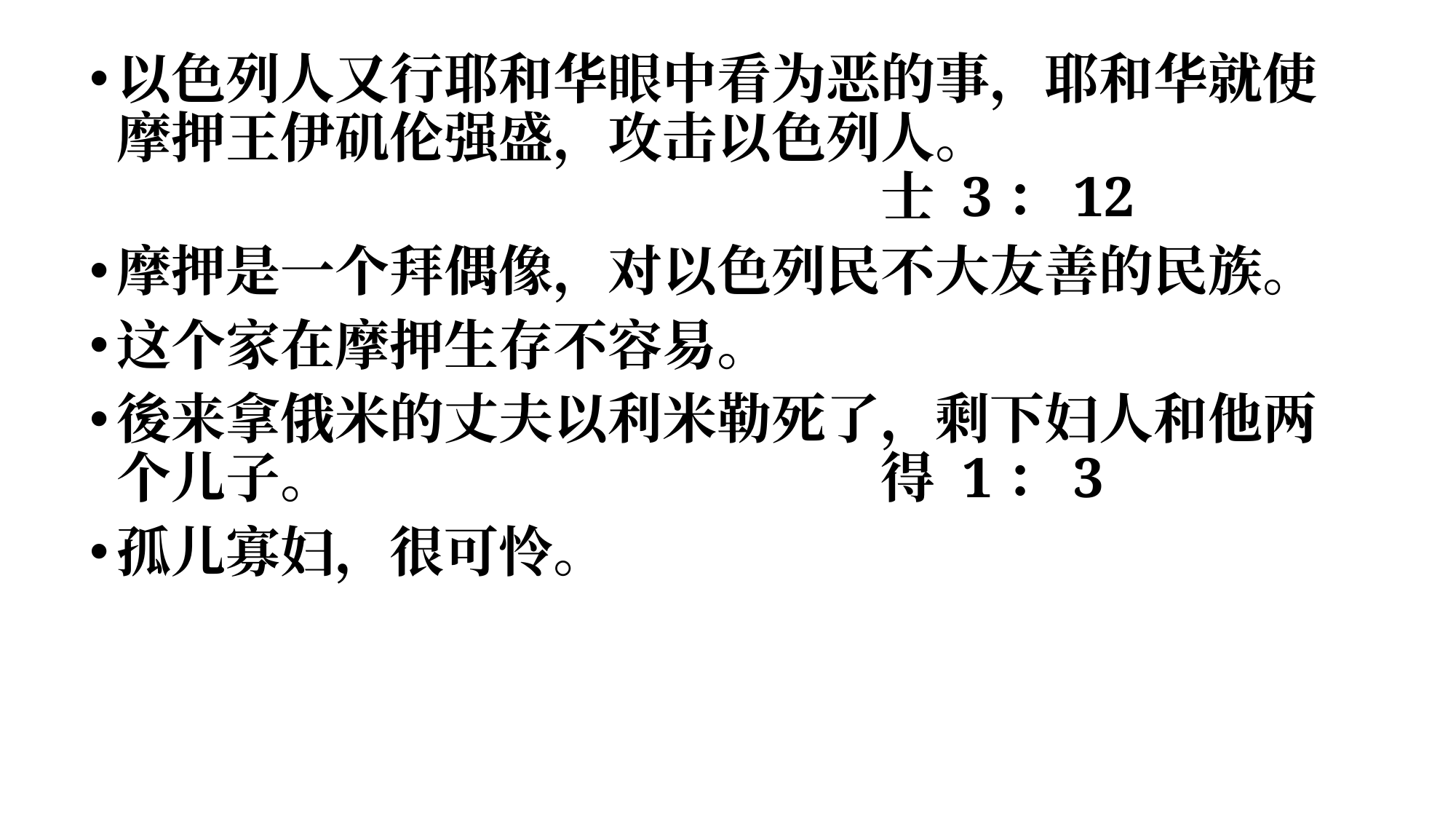

以色列人又行耶和华眼中看为恶的事，耶和华就使摩押王伊矶伦强盛，攻击以色列人。										士 3：12
摩押是一个拜偶像，对以色列民不大友善的民族。
这个家在摩押生存不容易。
後来拿俄米的丈夫以利米勒死了，剩下妇人和他两个儿子。					得 1：3
孤儿寡妇，很可怜。